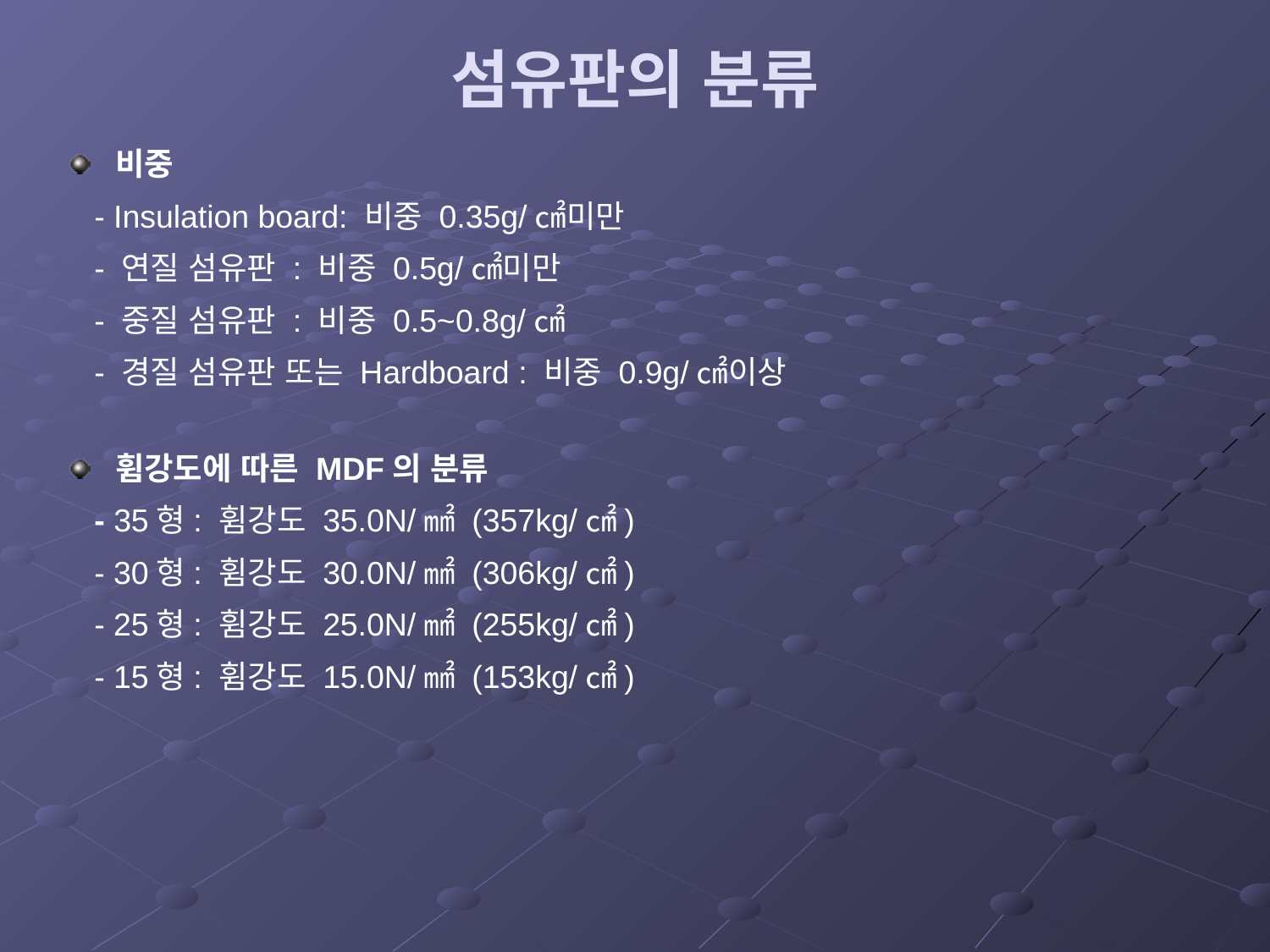

# 섬유판의 분류
비중
   - Insulation board: 비중 0.35g/㎠미만
   - 연질 섬유판 : 비중 0.5g/㎠미만
   - 중질 섬유판 : 비중 0.5~0.8g/㎠
   - 경질 섬유판 또는 Hardboard : 비중 0.9g/㎠이상

휨강도에 따른 MDF의 분류
   - 35형: 휨강도 35.0N/㎟ (357kg/㎠)
   - 30형: 휨강도 30.0N/㎟ (306kg/㎠)
   - 25형: 휨강도 25.0N/㎟ (255kg/㎠)
   - 15형: 휨강도 15.0N/㎟ (153kg/㎠)